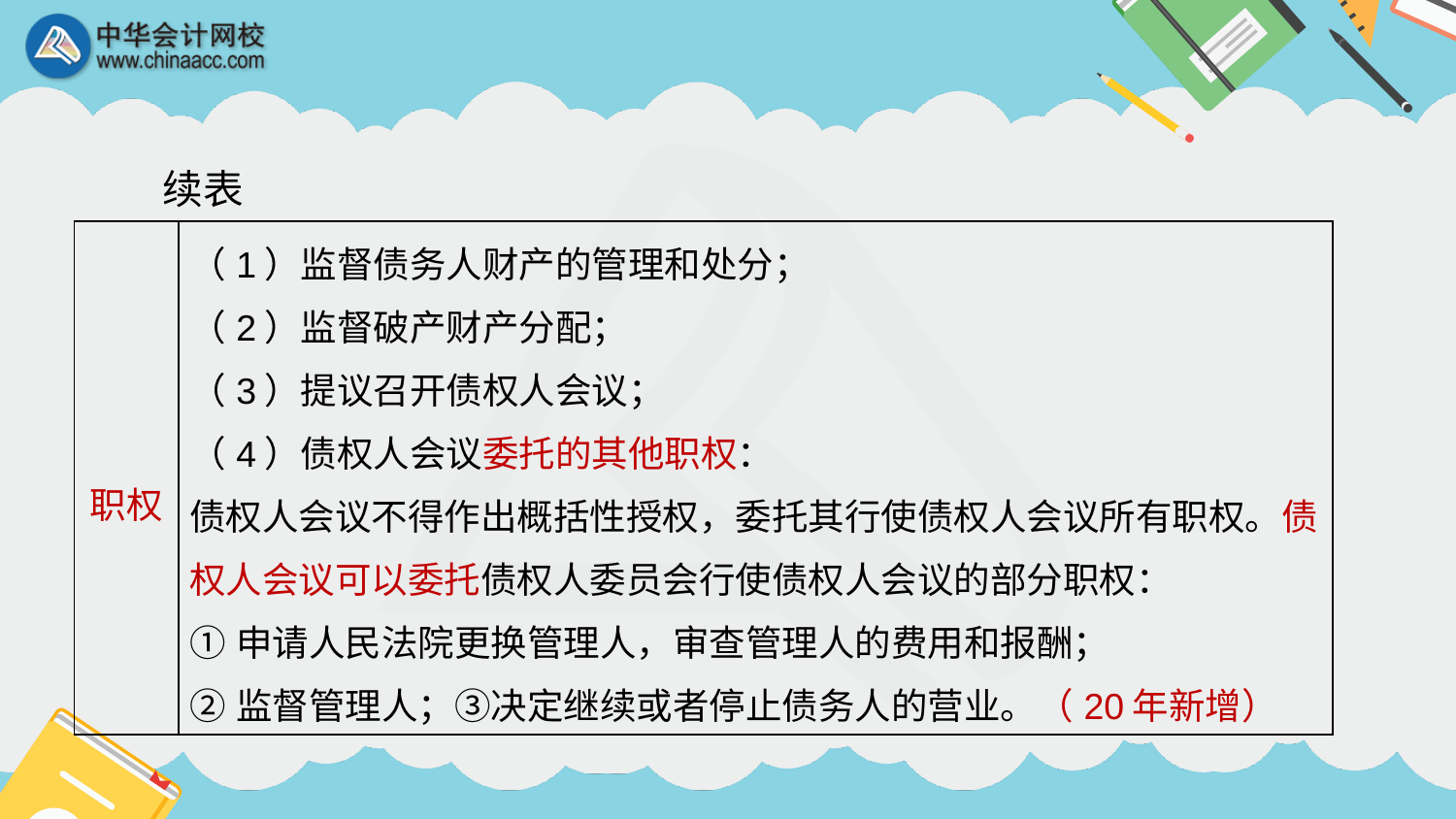

续表
| 职权 | （1）监督债务人财产的管理和处分； （2）监督破产财产分配； （3）提议召开债权人会议； （4）债权人会议委托的其他职权： 债权人会议不得作出概括性授权，委托其行使债权人会议所有职权。债权人会议可以委托债权人委员会行使债权人会议的部分职权： ①申请人民法院更换管理人，审查管理人的费用和报酬； ②监督管理人；③决定继续或者停止债务人的营业。（20年新增） |
| --- | --- |